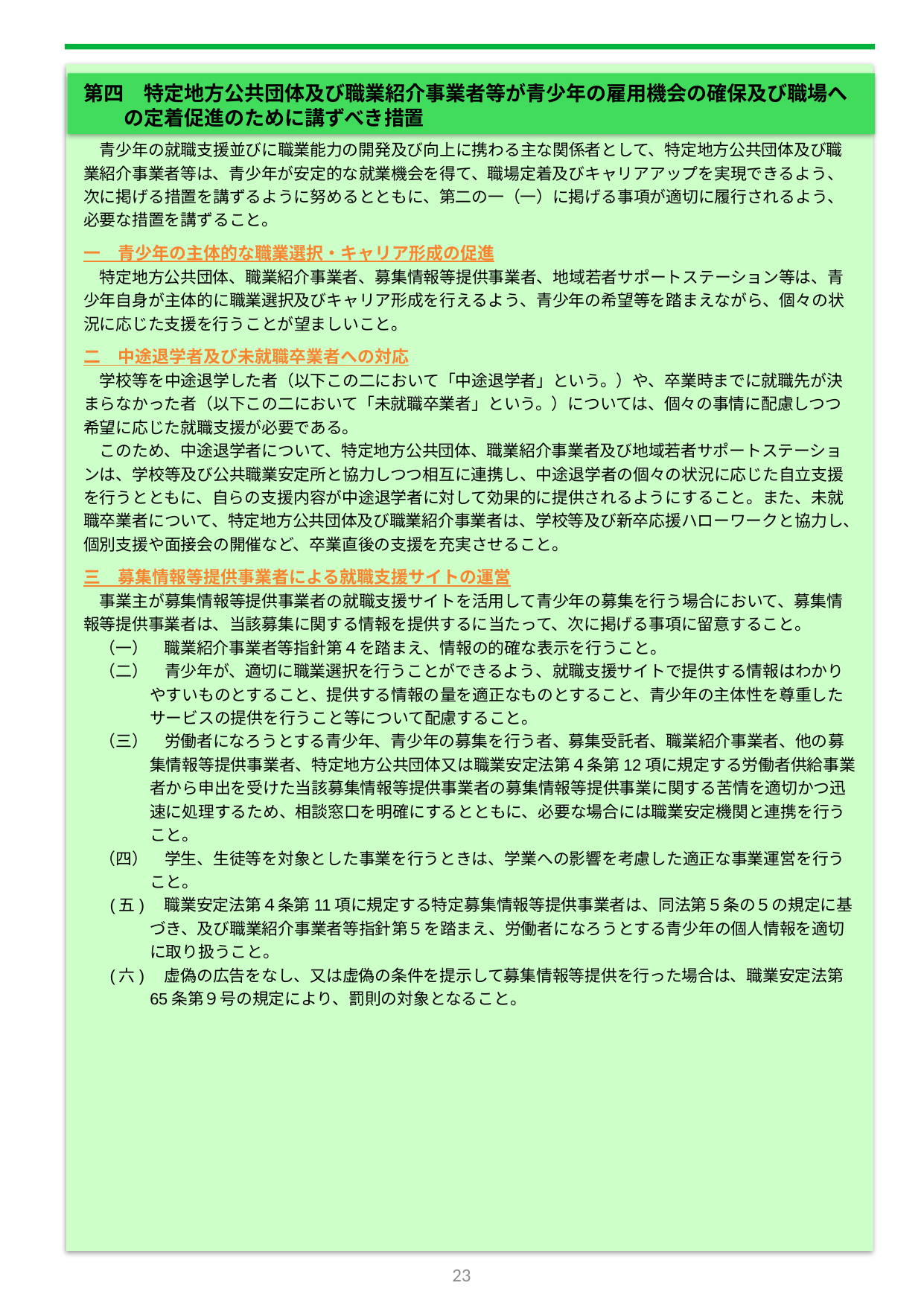

第四　特定地方公共団体及び職業紹介事業者等が青少年の雇用機会の確保及び職場へ
　　の定着促進のために講ずべき措置

　青少年の就職支援並びに職業能力の開発及び向上に携わる主な関係者として、特定地方公共団体及び職業紹介事業者等は、青少年が安定的な就業機会を得て、職場定着及びキャリアアップを実現できるよう、次に掲げる措置を講ずるように努めるとともに、第二の一（一）に掲げる事項が適切に履行されるよう、必要な措置を講ずること。

一　青少年の主体的な職業選択・キャリア形成の促進
　特定地方公共団体、職業紹介事業者、募集情報等提供事業者、地域若者サポートステーション等は、青少年自身が主体的に職業選択及びキャリア形成を行えるよう、青少年の希望等を踏まえながら、個々の状況に応じた支援を行うことが望ましいこと。

二　中途退学者及び未就職卒業者への対応
　学校等を中途退学した者（以下この二において「中途退学者」という。）や、卒業時までに就職先が決まらなかった者（以下この二において「未就職卒業者」という。）については、個々の事情に配慮しつつ希望に応じた就職支援が必要である。
　このため、中途退学者について、特定地方公共団体、職業紹介事業者及び地域若者サポートステーションは、学校等及び公共職業安定所と協力しつつ相互に連携し、中途退学者の個々の状況に応じた自立支援を行うとともに、自らの支援内容が中途退学者に対して効果的に提供されるようにすること。また、未就職卒業者について、特定地方公共団体及び職業紹介事業者は、学校等及び新卒応援ハローワークと協力し、個別支援や面接会の開催など、卒業直後の支援を充実させること。

三　募集情報等提供事業者による就職支援サイトの運営
　事業主が募集情報等提供事業者の就職支援サイトを活用して青少年の募集を行う場合において、募集情報等提供事業者は、当該募集に関する情報を提供するに当たって、次に掲げる事項に留意すること。
　（一）　職業紹介事業者等指針第４を踏まえ、情報の的確な表示を行うこと。
　（二）　青少年が、適切に職業選択を行うことができるよう、就職支援サイトで提供する情報はわかりやすいものとすること、提供する情報の量を適正なものとすること、青少年の主体性を尊重したサービスの提供を行うこと等について配慮すること。
　（三）　労働者になろうとする青少年、青少年の募集を行う者、募集受託者、職業紹介事業者、他の募集情報等提供事業者、特定地方公共団体又は職業安定法第４条第12項に規定する労働者供給事業者から申出を受けた当該募集情報等提供事業者の募集情報等提供事業に関する苦情を適切かつ迅速に処理するため、相談窓口を明確にするとともに、必要な場合には職業安定機関と連携を行うこと。
　（四）　学生、生徒等を対象とした事業を行うときは、学業への影響を考慮した適正な事業運営を行うこと。
 (五)　職業安定法第４条第11項に規定する特定募集情報等提供事業者は、同法第５条の５の規定に基づき、及び職業紹介事業者等指針第５を踏まえ、労働者になろうとする青少年の個人情報を適切に取り扱うこと。
 (六)　虚偽の広告をなし、又は虚偽の条件を提示して募集情報等提供を行った場合は、職業安定法第65条第９号の規定により、罰則の対象となること。

23